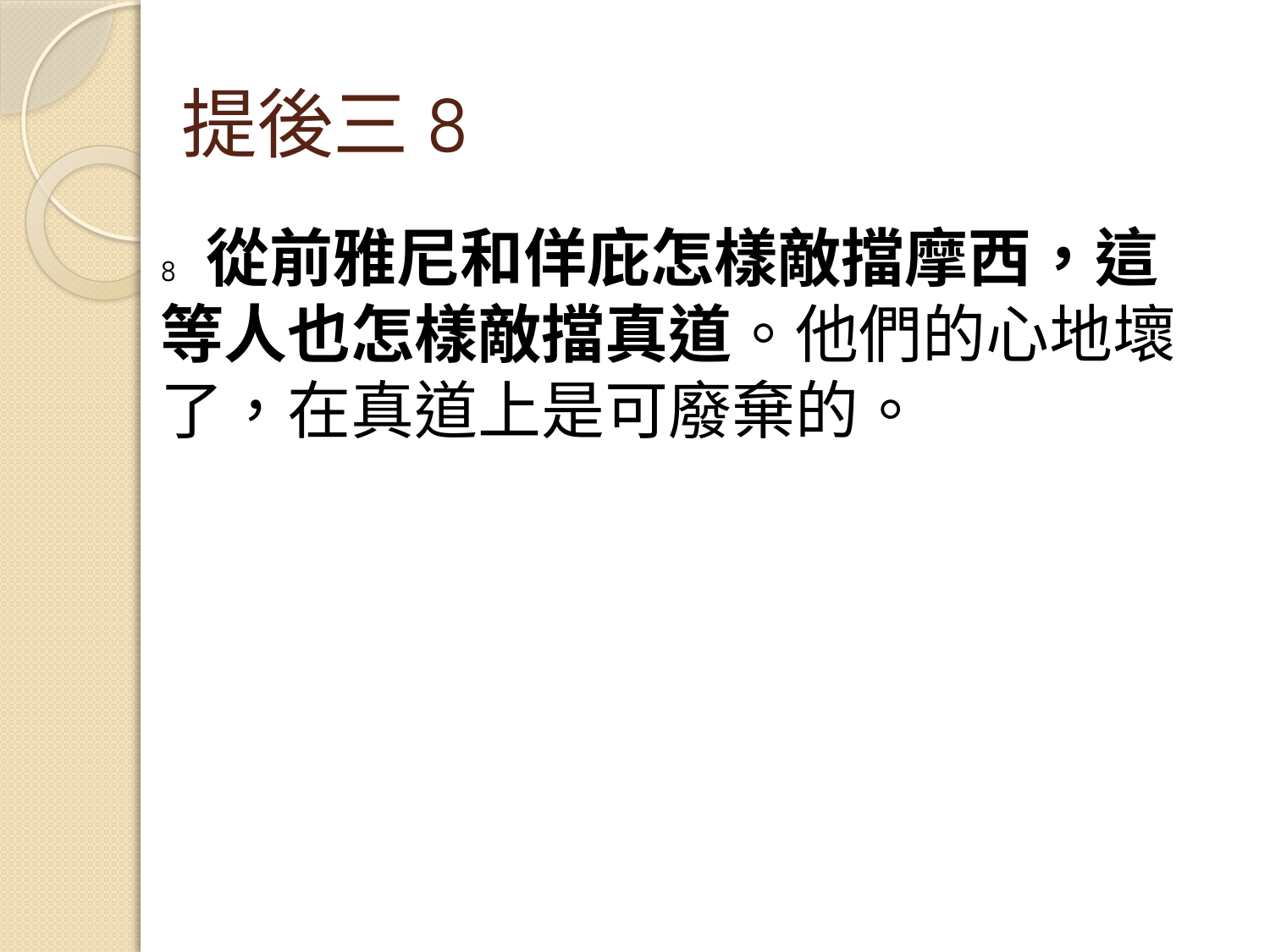

# 提後三8
8 從前雅尼和佯庇怎樣敵擋摩西，這等人也怎樣敵擋真道。他們的心地壞了，在真道上是可廢棄的。